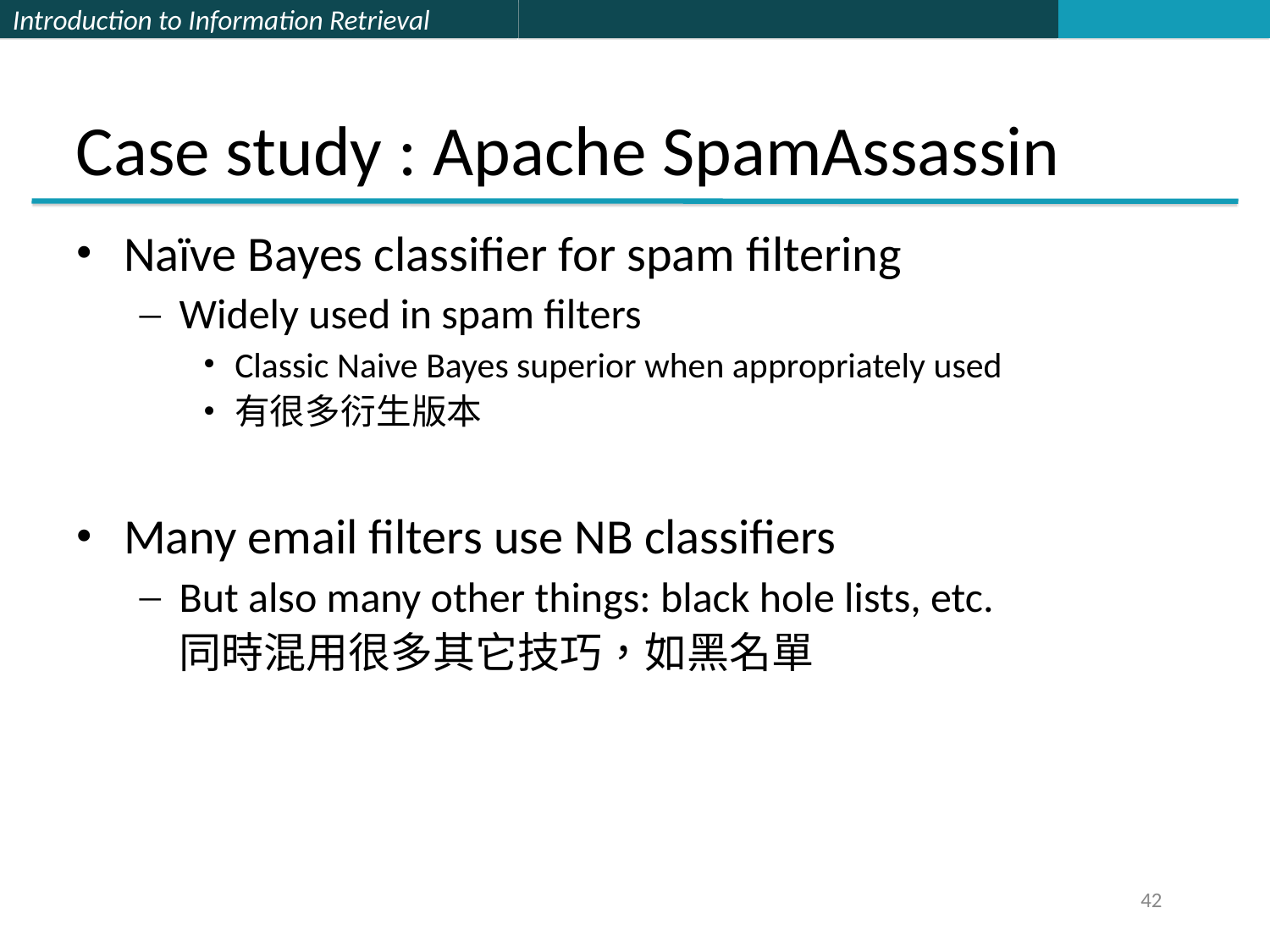

# Case study : Apache SpamAssassin
Naïve Bayes classifier for spam filtering
Widely used in spam filters
Classic Naive Bayes superior when appropriately used
有很多衍生版本

Many email filters use NB classifiers
But also many other things: black hole lists, etc.
	同時混用很多其它技巧，如黑名單
42